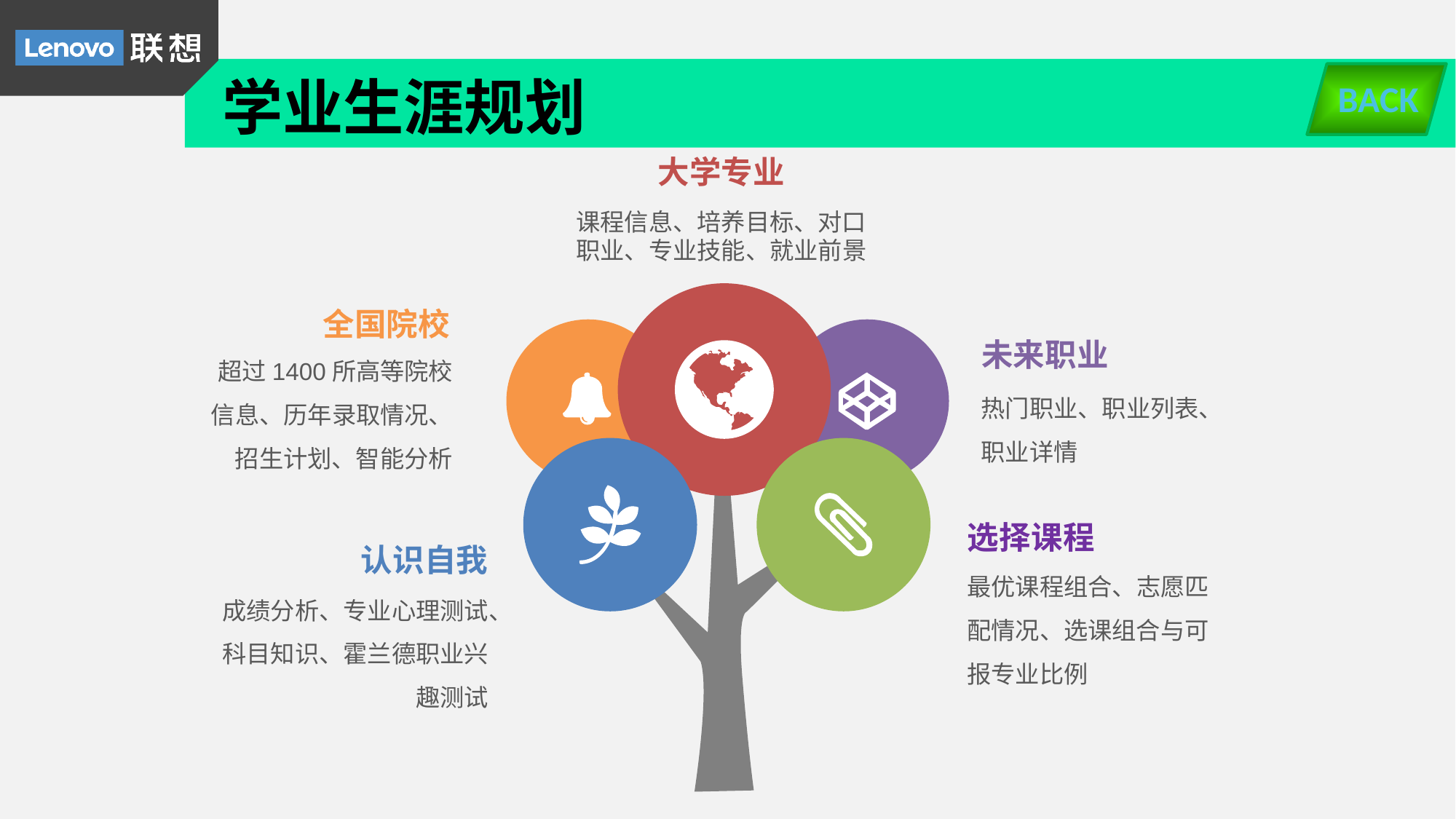

BACK
学业生涯规划
大学专业
课程信息、培养目标、对口职业、专业技能、就业前景

全国院校
超过1400所高等院校信息、历年录取情况、招生计划、智能分析

未来职业
热门职业、职业列表、职业详情

选择课程
最优课程组合、志愿匹配情况、选课组合与可报专业比例
认识自我
成绩分析、专业心理测试、科目知识、霍兰德职业兴趣测试